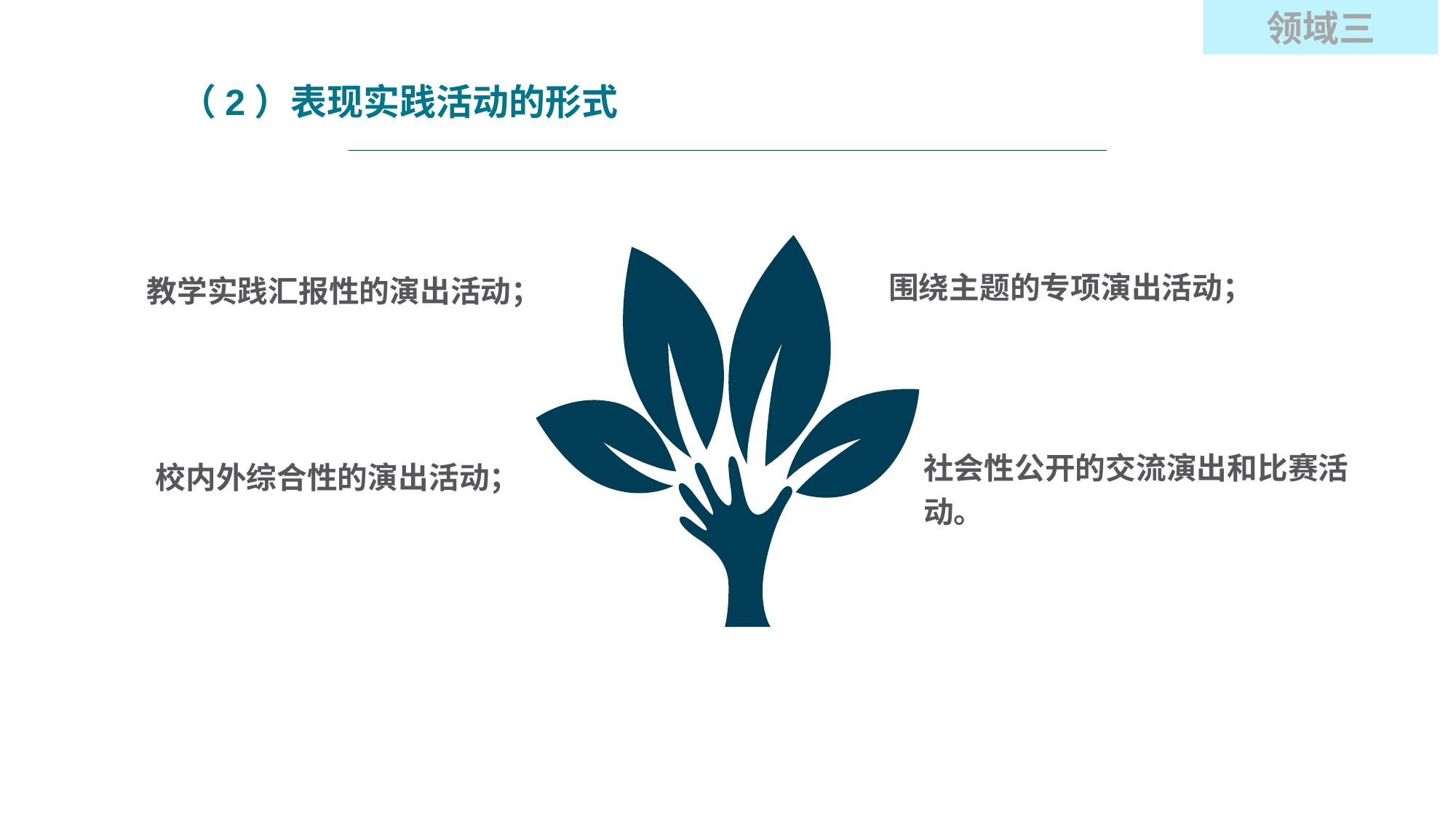

领域三
（2）表现实践活动的形式

围绕主题的专项演出活动；

    教学实践汇报性的演出活动；

社会性公开的交流演出和比赛活动。
        校内外综合性的演出活动；